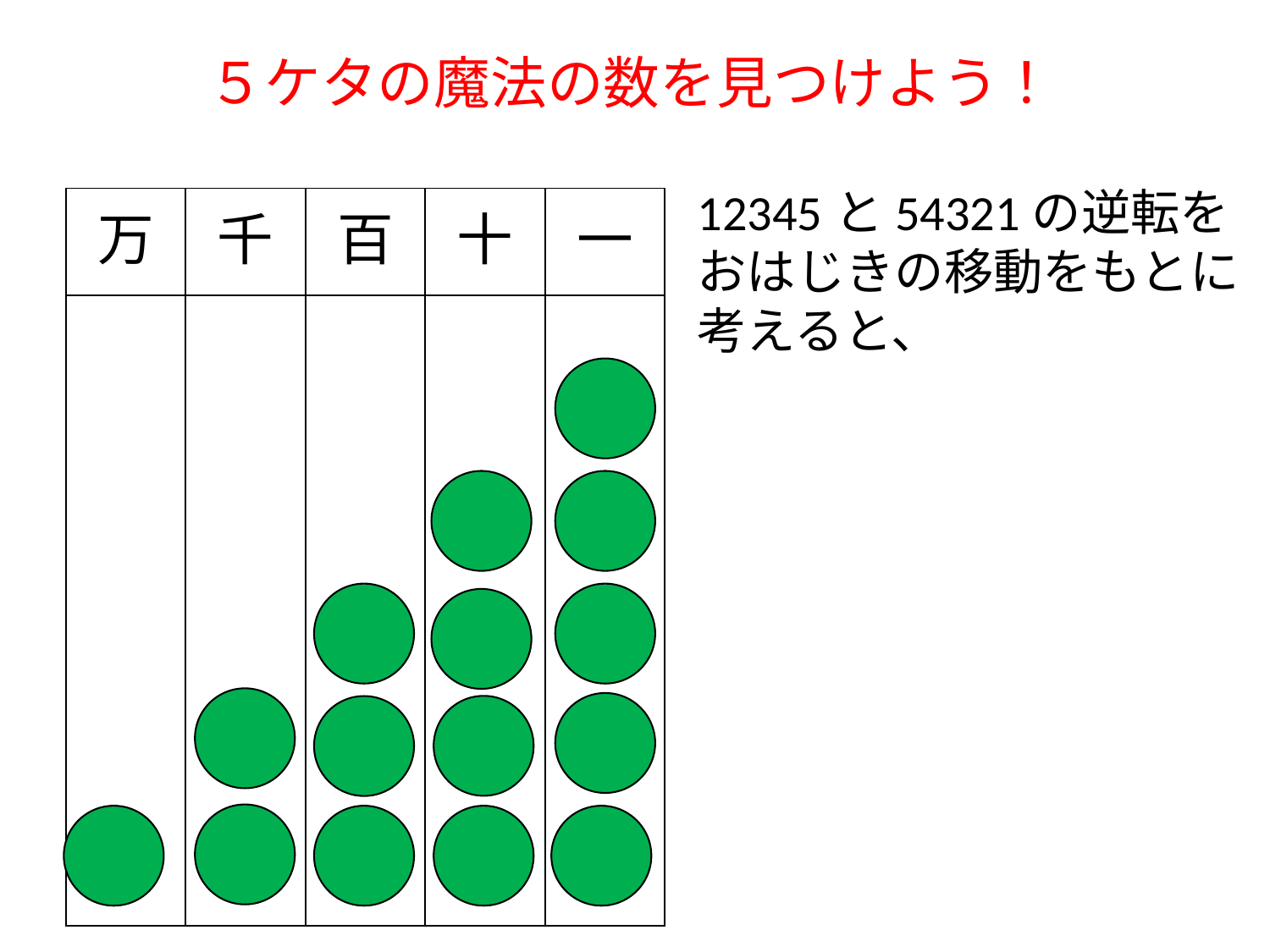

# ５ケタの魔法の数を見つけよう！
12345と54321の逆転をおはじきの移動をもとに考えると、
| 万 | 千 | 百 | 十 | 一 |
| --- | --- | --- | --- | --- |
|  |  |  |  |  |